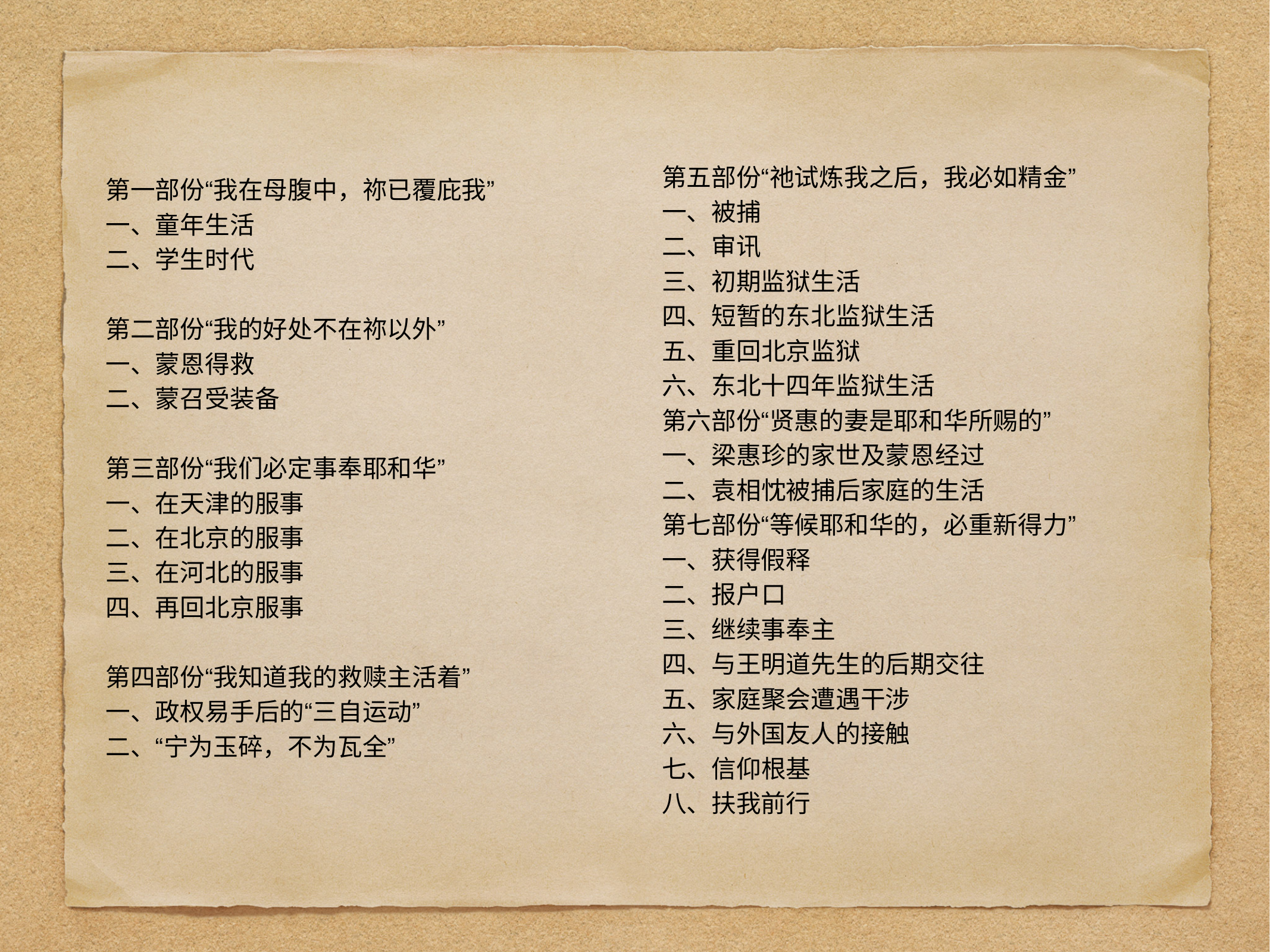

第五部份“祂试炼我之后，我必如精金”
一、被捕
二、审讯
三、初期监狱生活
四、短暂的东北监狱生活
五、重回北京监狱
六、东北十四年监狱生活
第六部份“贤惠的妻是耶和华所赐的”
一、梁惠珍的家世及蒙恩经过
二、袁相忱被捕后家庭的生活
第七部份“等候耶和华的，必重新得力”
一、获得假释
二、报户口
三、继续事奉主
四、与王明道先生的后期交往
五、家庭聚会遭遇干涉
六、与外国友人的接触
七、信仰根基
八、扶我前行
第一部份“我在母腹中，祢已覆庇我”
一、童年生活
二、学生时代

第二部份“我的好处不在祢以外”
一、蒙恩得救
二、蒙召受装备

第三部份“我们必定事奉耶和华”
一、在天津的服事
二、在北京的服事
三、在河北的服事
四、再回北京服事

第四部份“我知道我的救赎主活着”
一、政权易手后的“三自运动”
二、“宁为玉碎，不为瓦全”